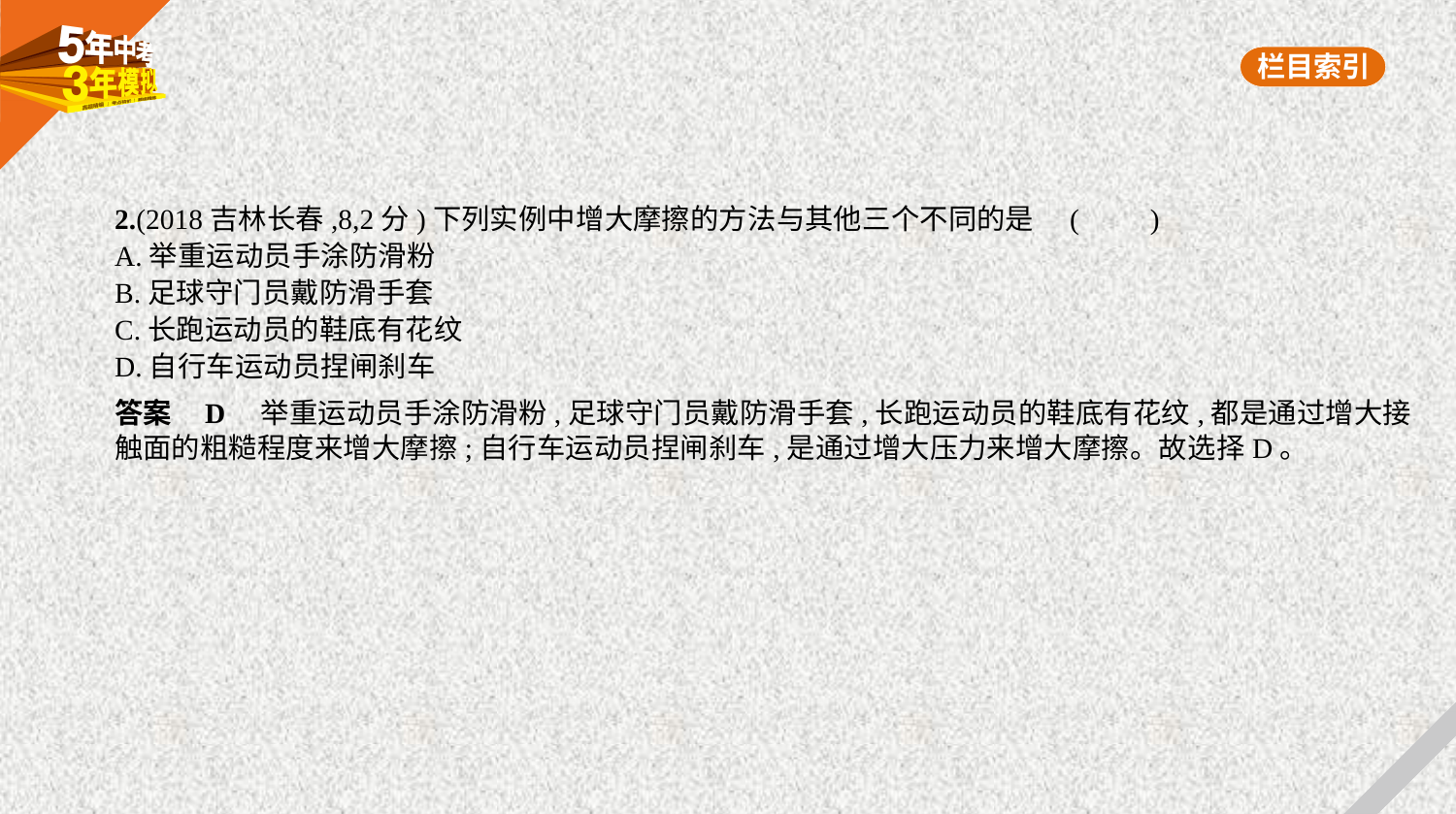

2.(2018吉林长春,8,2分)下列实例中增大摩擦的方法与其他三个不同的是 (　　)
A.举重运动员手涂防滑粉
B.足球守门员戴防滑手套
C.长跑运动员的鞋底有花纹
D.自行车运动员捏闸刹车
答案    D　举重运动员手涂防滑粉,足球守门员戴防滑手套,长跑运动员的鞋底有花纹,都是通过增大接
触面的粗糙程度来增大摩擦;自行车运动员捏闸刹车,是通过增大压力来增大摩擦。故选择D。